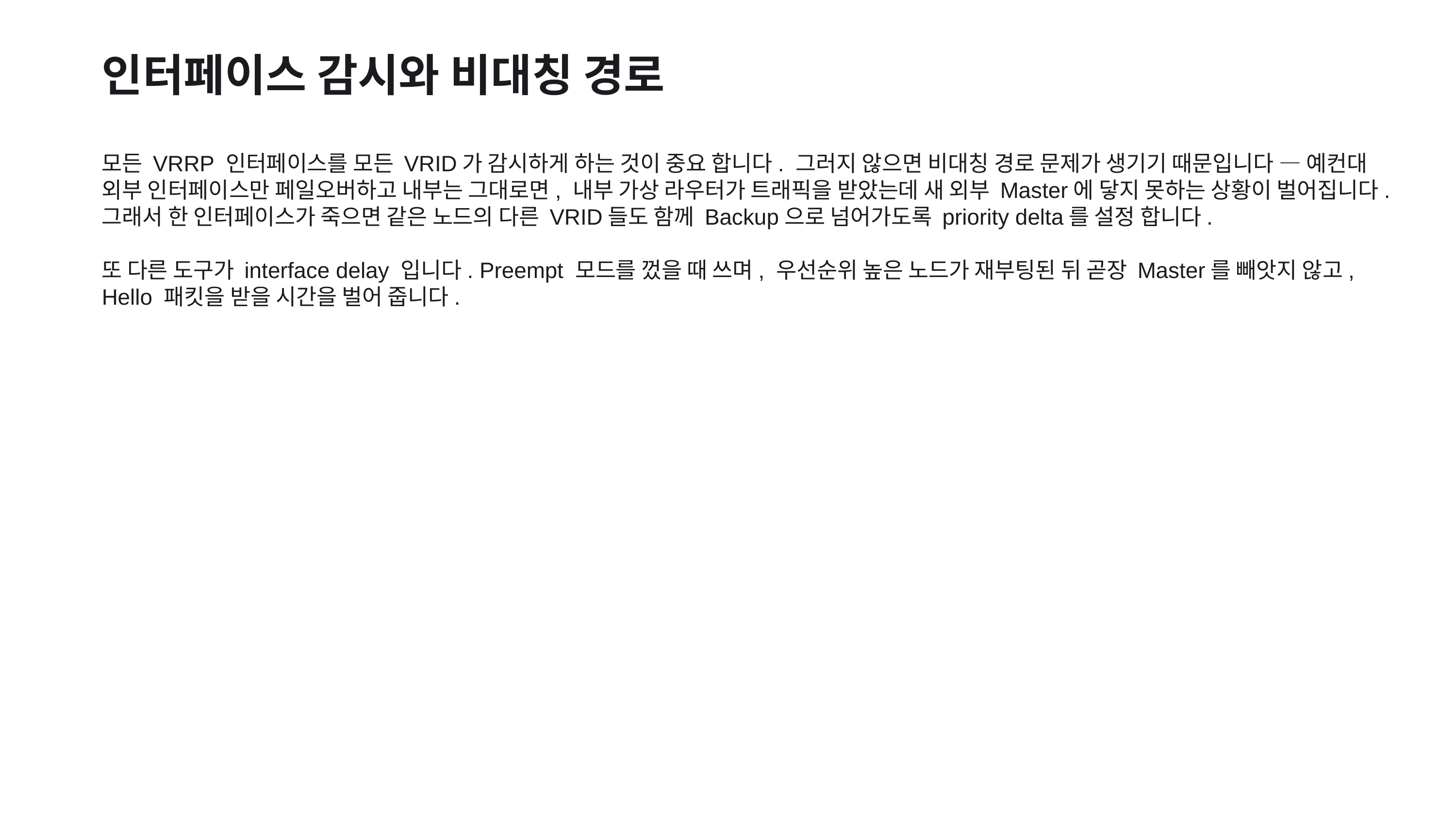

인터페이스 감시와 비대칭 경로
모든 VRRP 인터페이스를 모든 VRID가 감시하게 하는 것이 중요 합니다. 그러지 않으면 비대칭 경로 문제가 생기기 때문입니다 — 예컨대 외부 인터페이스만 페일오버하고 내부는 그대로면, 내부 가상 라우터가 트래픽을 받았는데 새 외부 Master에 닿지 못하는 상황이 벌어집니다. 그래서 한 인터페이스가 죽으면 같은 노드의 다른 VRID들도 함께 Backup으로 넘어가도록 priority delta를 설정 합니다.

또 다른 도구가 interface delay 입니다. Preempt 모드를 껐을 때 쓰며, 우선순위 높은 노드가 재부팅된 뒤 곧장 Master를 빼앗지 않고, Hello 패킷을 받을 시간을 벌어 줍니다.